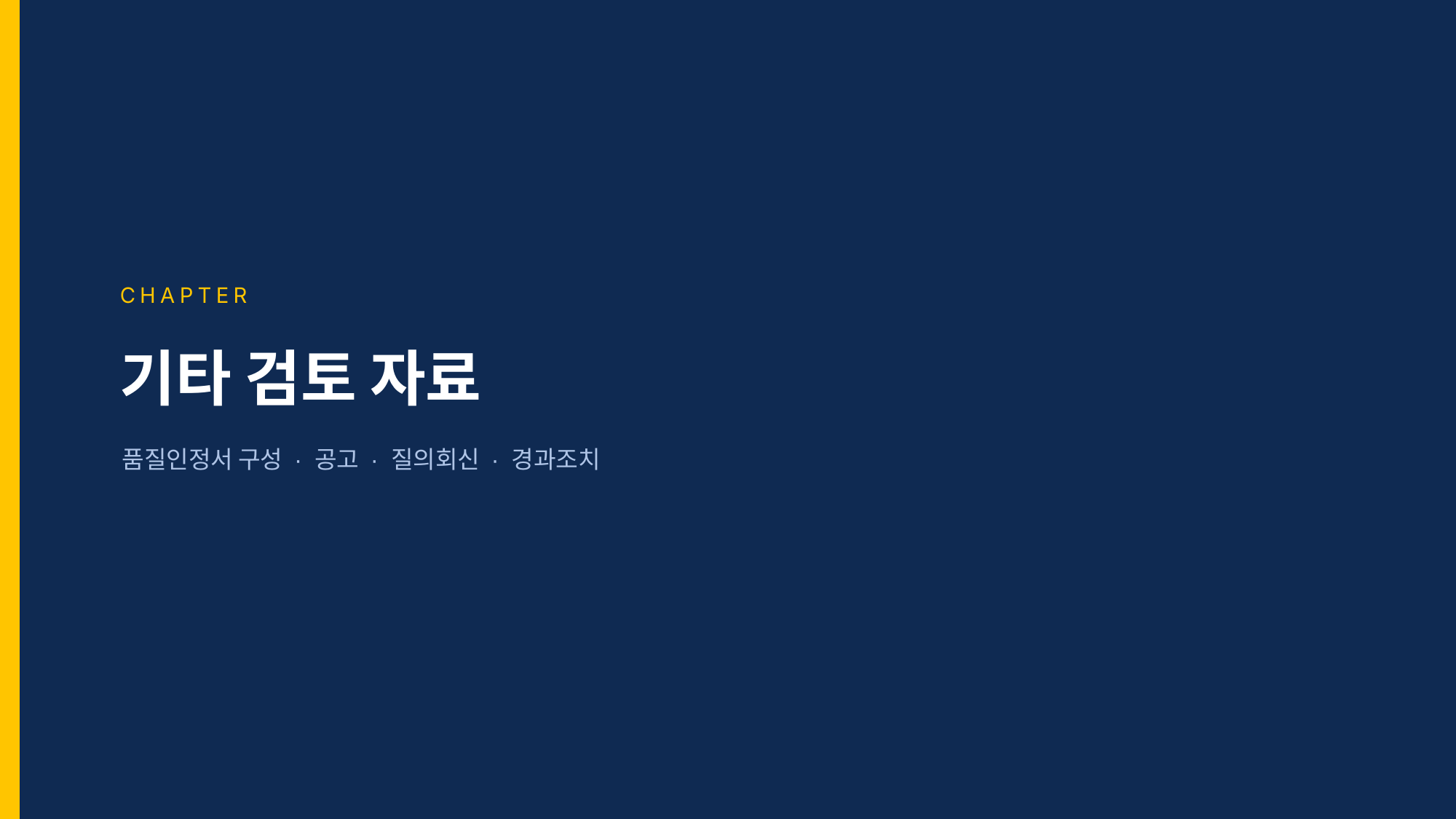

CHAPTER
기타 검토 자료
품질인정서 구성 · 공고 · 질의회신 · 경과조치